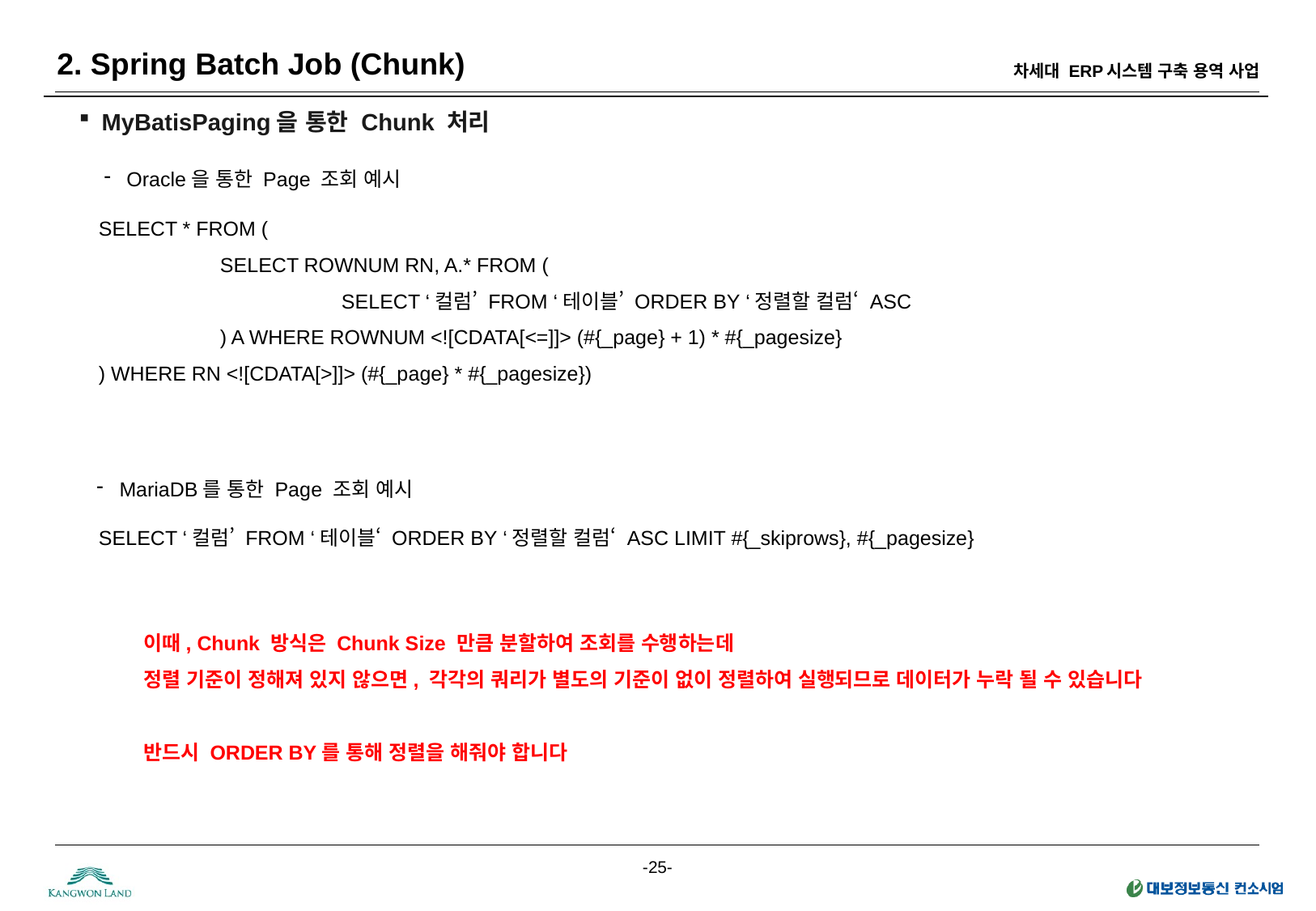

2. Spring Batch Job (Chunk)
MyBatisPaging을 통한 Chunk 처리

Oracle을 통한 Page 조회 예시
SELECT * FROM (
	SELECT ROWNUM RN, A.* FROM (
		SELECT ‘컬럼’ FROM ‘테이블’ ORDER BY ‘정렬할 컬럼‘ ASC
	) A WHERE ROWNUM <![CDATA[<=]]> (#{_page} + 1) * #{_pagesize}
) WHERE RN <![CDATA[>]]> (#{_page} * #{_pagesize})
MariaDB를 통한 Page 조회 예시
SELECT ‘컬럼’ FROM ‘테이블‘ ORDER BY ‘정렬할 컬럼‘ ASC LIMIT #{_skiprows}, #{_pagesize}
이때, Chunk 방식은 Chunk Size 만큼 분할하여 조회를 수행하는데
정렬 기준이 정해져 있지 않으면, 각각의 쿼리가 별도의 기준이 없이 정렬하여 실행되므로 데이터가 누락 될 수 있습니다

반드시 ORDER BY를 통해 정렬을 해줘야 합니다